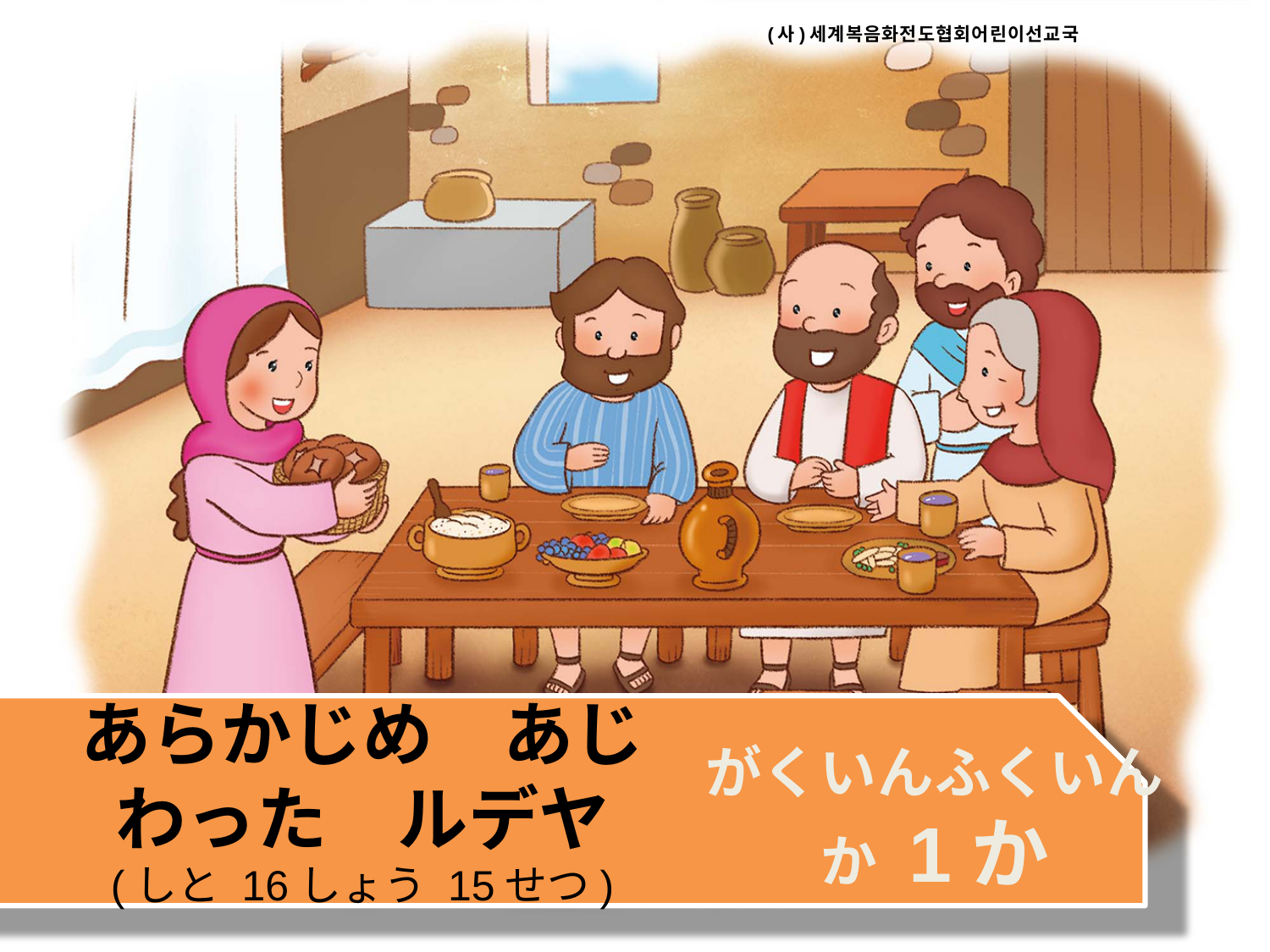

(사)세계복음화전도협회어린이선교국
あらかじめ　あじわった　ルデヤ
(しと 16しょう 15せつ)

がくいんふくいんか 1か